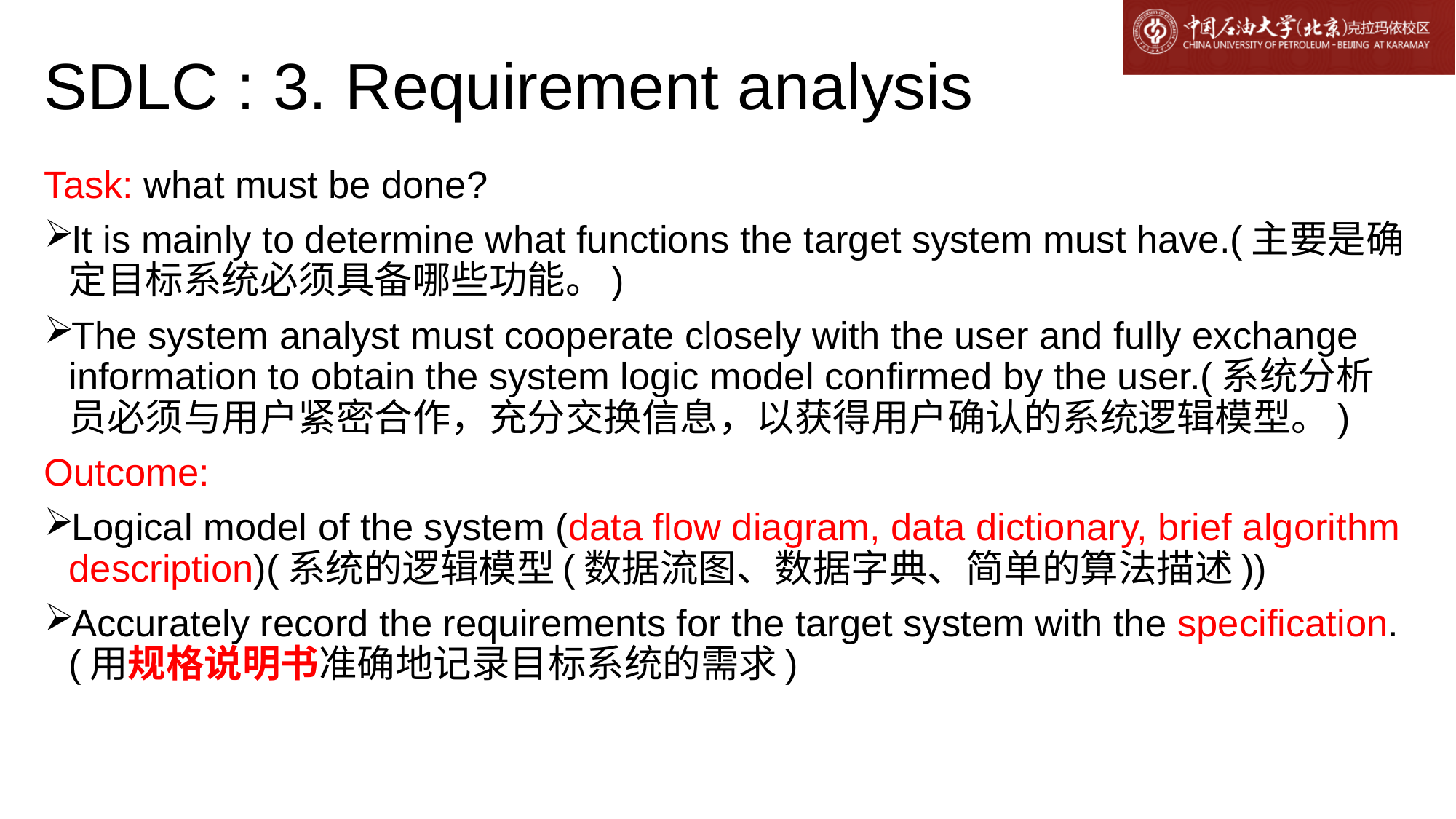

# SDLC : 3. Requirement analysis
Task: what must be done?
It is mainly to determine what functions the target system must have.(主要是确定目标系统必须具备哪些功能。)
The system analyst must cooperate closely with the user and fully exchange information to obtain the system logic model confirmed by the user.(系统分析员必须与用户紧密合作，充分交换信息，以获得用户确认的系统逻辑模型。)
Outcome:
Logical model of the system (data flow diagram, data dictionary, brief algorithm description)(系统的逻辑模型(数据流图、数据字典、简单的算法描述))
Accurately record the requirements for the target system with the specification. (用规格说明书准确地记录目标系统的需求)